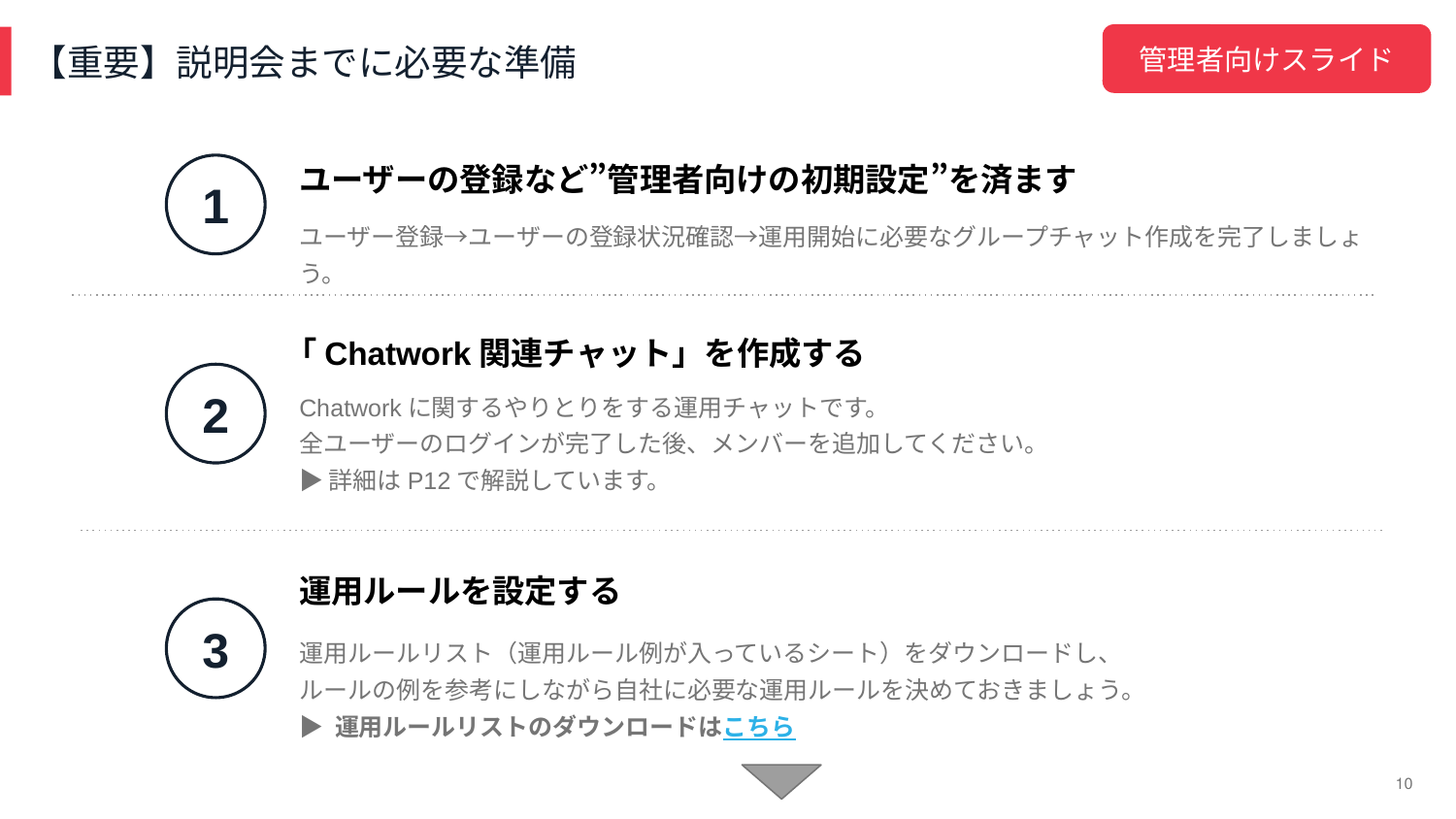

管理者向けスライド
# 【重要】説明会までに必要な準備
ユーザーの登録など”管理者向けの初期設定”を済ます
1
ユーザー登録→ユーザーの登録状況確認→運用開始に必要なグループチャット作成を完了しましょう。
「Chatwork関連チャット」を作成する
2
Chatworkに関するやりとりをする運用チャットです。
全ユーザーのログインが完了した後、メンバーを追加してください。
▶ 詳細はP12で解説しています。
運用ルールを設定する
3
運用ルールリスト（運用ルール例が入っているシート）をダウンロードし、
ルールの例を参考にしながら自社に必要な運用ルールを決めておきましょう。
▶ 運用ルールリストのダウンロードはこちら

10